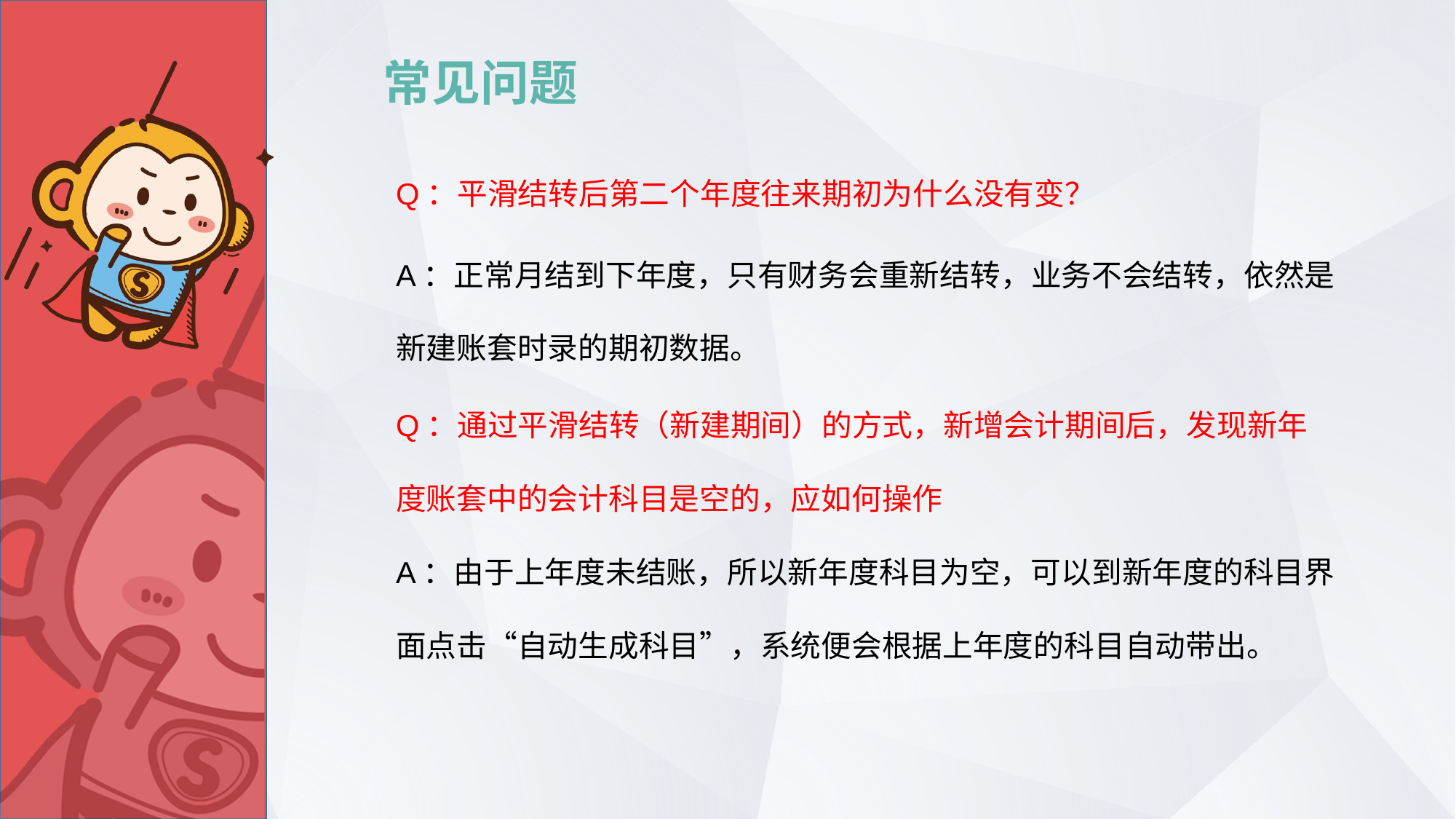

# 常见问题
Q：平滑结转后第二个年度往来期初为什么没有变？
A：正常月结到下年度，只有财务会重新结转，业务不会结转，依然是 新建账套时录的期初数据。

Q：通过平滑结转（新建期间）的方式，新增会计期间后，发现新年

度账套中的会计科目是空的，应如何操作

A：由于上年度未结账，所以新年度科目为空，可以到新年度的科目界

面点击“自动生成科目”，系统便会根据上年度的科目自动带出。